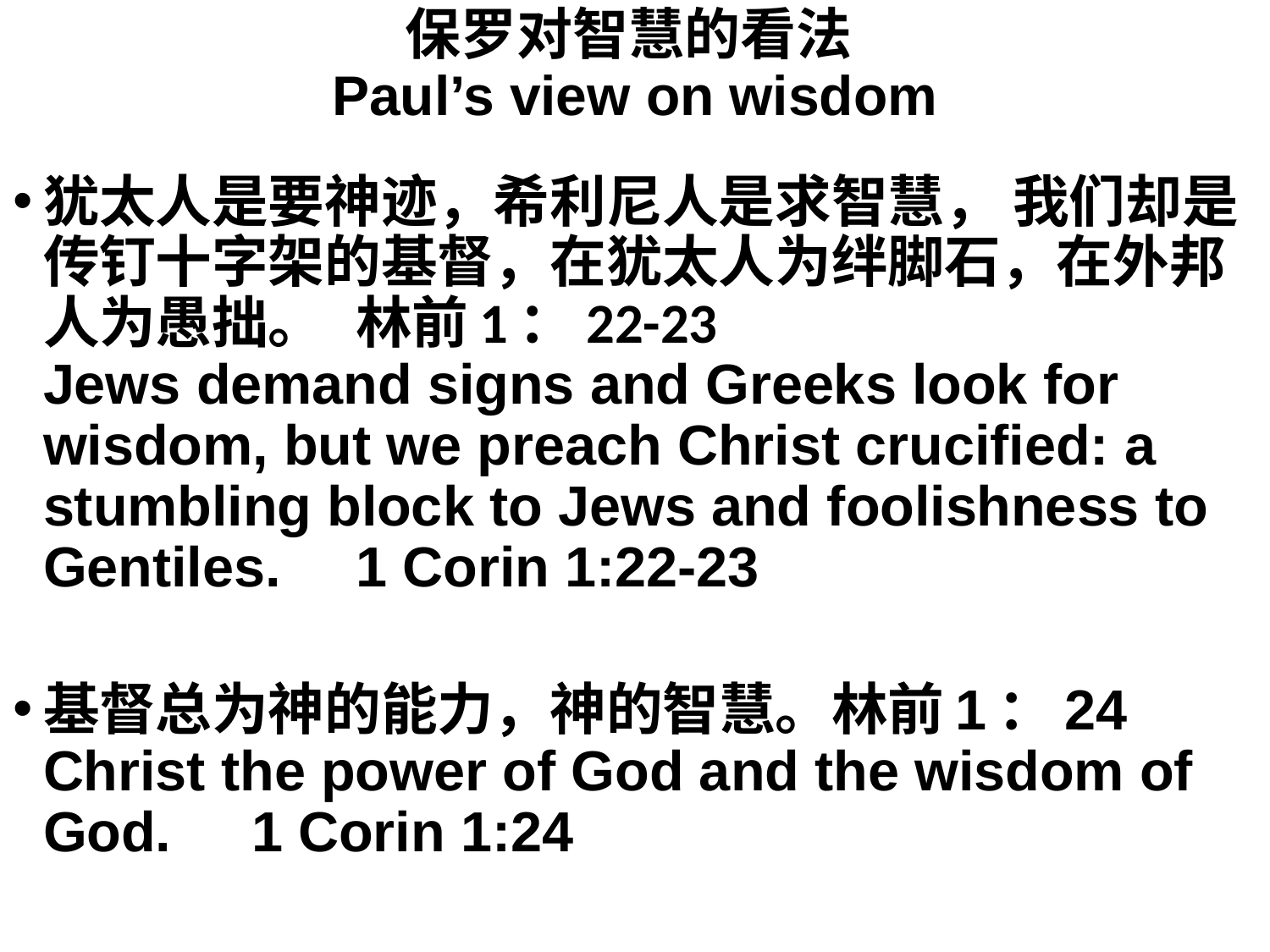

# 保罗对智慧的看法 Paul’s view on wisdom
犹太人是要神迹，希利尼人是求智慧， 我们却是传钉十字架的基督，在犹太人为绊脚石，在外邦人为愚拙。				林前1：22-23
Jews demand signs and Greeks look for wisdom, but we preach Christ crucified: a stumbling block to Jews and foolishness to Gentiles.			1 Corin 1:22-23
基督总为神的能力，神的智慧。林前1：24
Christ the power of God and the wisdom of God. 				1 Corin 1:24